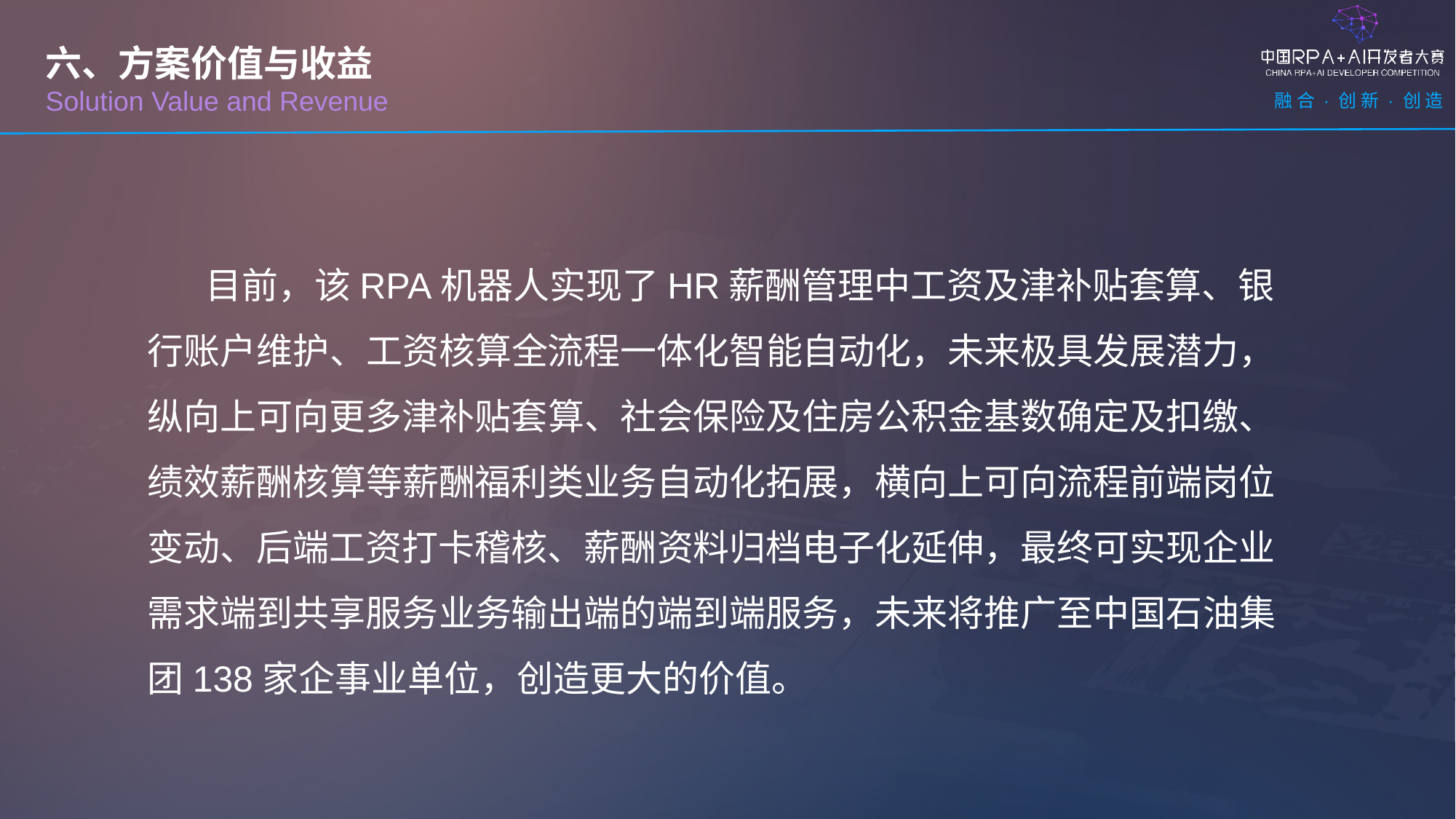

六、方案价值与收益
Solution Value and Revenue
      目前，该RPA机器人实现了HR薪酬管理中工资及津补贴套算、银行账户维护、工资核算全流程一体化智能自动化，未来极具发展潜力，纵向上可向更多津补贴套算、社会保险及住房公积金基数确定及扣缴、绩效薪酬核算等薪酬福利类业务自动化拓展，横向上可向流程前端岗位变动、后端工资打卡稽核、薪酬资料归档电子化延伸，最终可实现企业需求端到共享服务业务输出端的端到端服务，未来将推广至中国石油集团138家企事业单位，创造更大的价值。